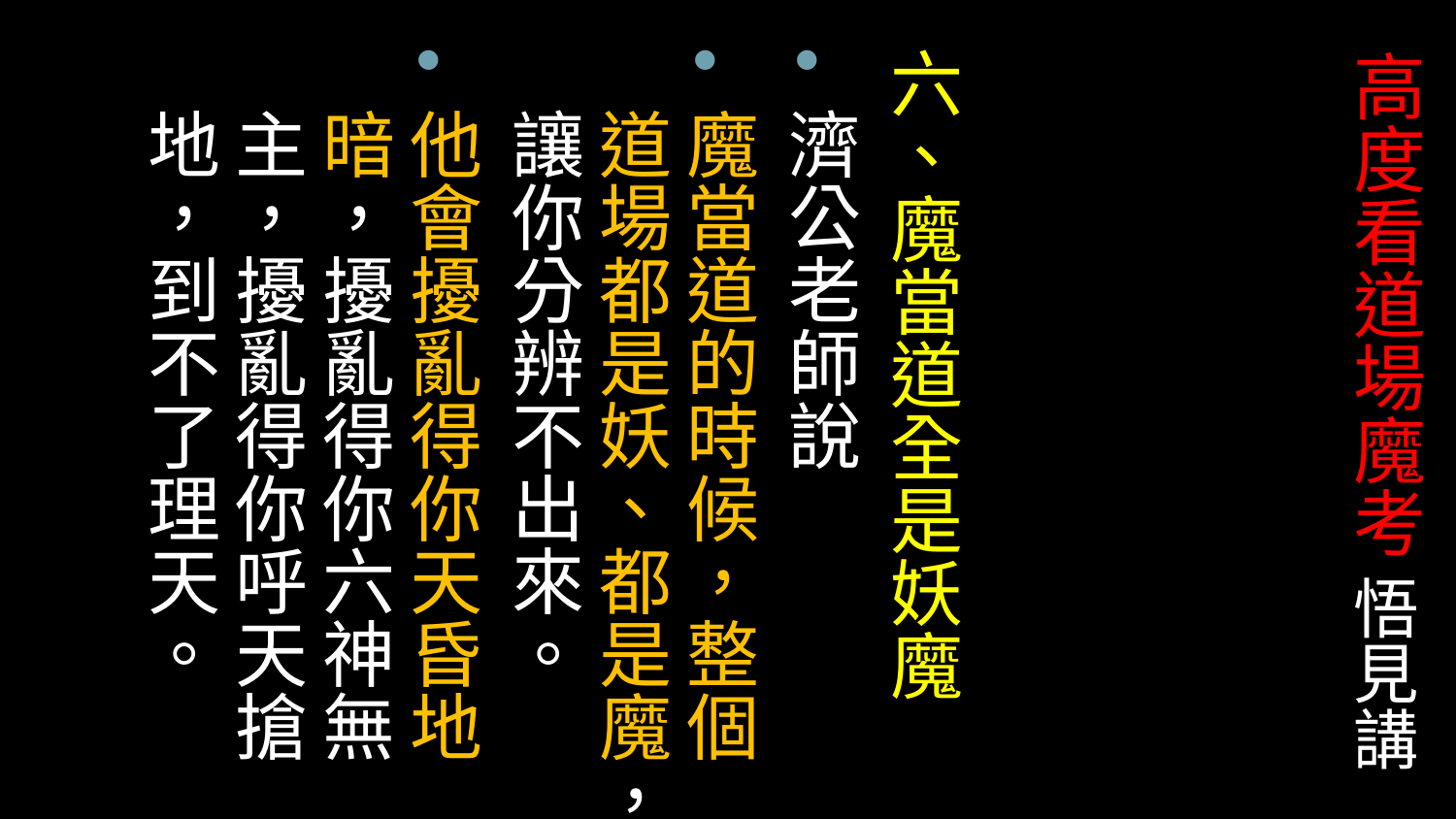

六、魔當道全是妖魔
濟公老師說
魔當道的時候，整個道場都是妖、都是魔，讓你分辨不出來。
他會擾亂得你天昏地暗，擾亂得你六神無主，擾亂得你呼天搶地，到不了理天。

# 高度看道場魔考 悟見講